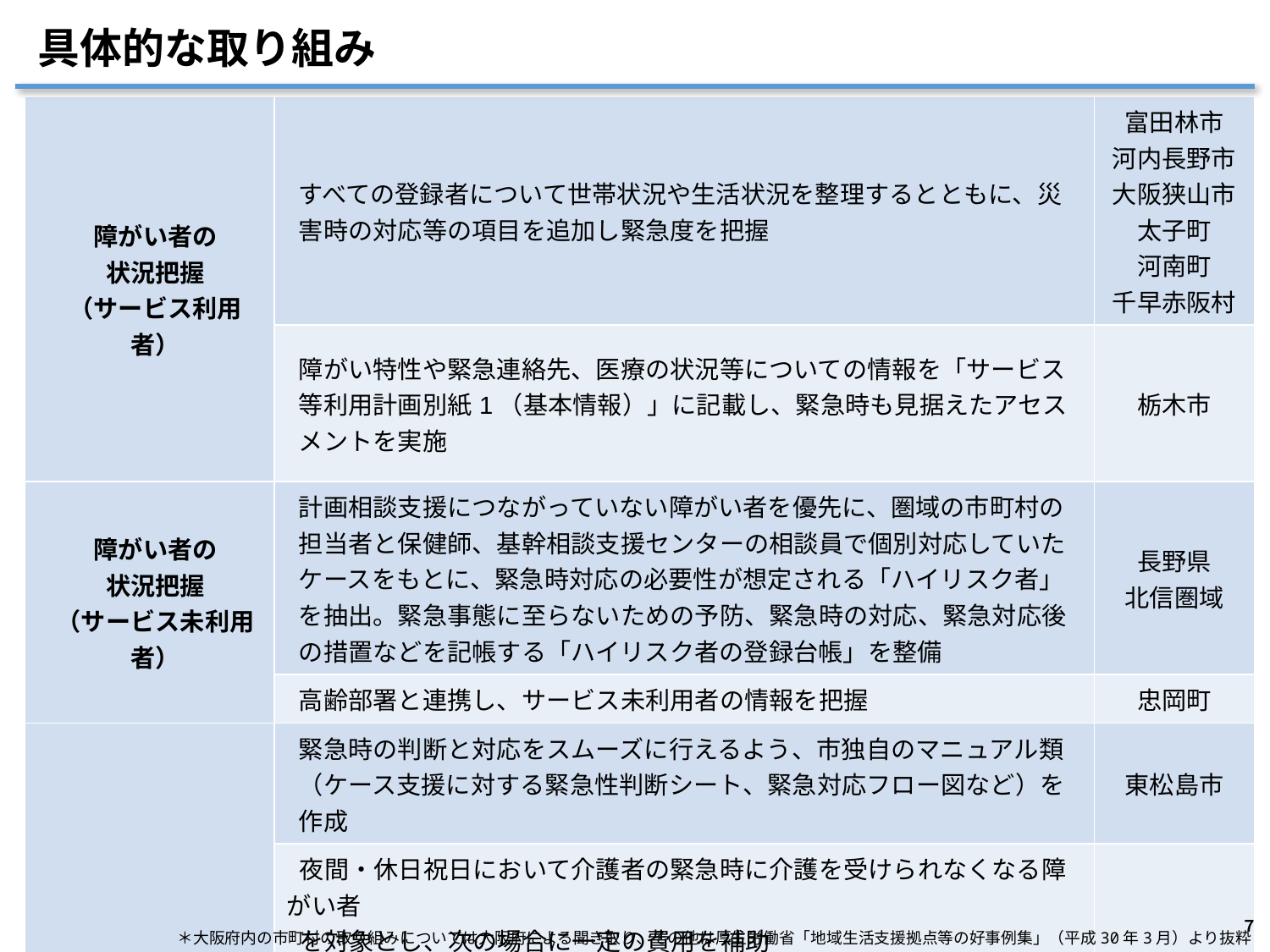

# 具体的な取り組み
| 障がい者の 状況把握 （サービス利用者） | すべての登録者について世帯状況や生活状況を整理するとともに、災害時の対応等の項目を追加し緊急度を把握 | 富田林市 河内長野市 大阪狭山市太子町 河南町 千早赤阪村 |
| --- | --- | --- |
|  | 障がい特性や緊急連絡先、医療の状況等についての情報を「サービス等利用計画別紙1（基本情報）」に記載し、緊急時も見据えたアセスメントを実施 | 栃木市 |
| 障がい者の 状況把握 （サービス未利用者） | 計画相談支援につながっていない障がい者を優先に、圏域の市町村の担当者と保健師、基幹相談支援センターの相談員で個別対応していたケースをもとに、緊急時対応の必要性が想定される「ハイリスク者」を抽出。緊急事態に至らないための予防、緊急時の対応、緊急対応後の措置などを記帳する「ハイリスク者の登録台帳」を整備 | 長野県 北信圏域 |
|  | 高齢部署と連携し、サービス未利用者の情報を把握 | 忠岡町 |
| 緊急対応の 事前準備 | 緊急時の判断と対応をスムーズに行えるよう、市独自のマニュアル類（ケース支援に対する緊急性判断シート、緊急対応フロー図など）を作成 | 東松島市 |
|  | 夜間・休日祝日において介護者の緊急時に介護を受けられなくなる障がい者 を対象とし、次の場合に一定の費用を補助 　①短期入所事業所が受け入れに係るコーディネートをした場合 ②普段から利用している日中活動系サービス事業所の職員が必要に応じて　　 　 　 駆けつけた場合 | 堺市 |
|  | サービス等利用計画に安心生活支援プラン（夜間・休日を想定した対応プラン）を追加。緊急対応プランを通常の利用計画と別々に作成するのではなく、1つの利用計画として考え、利用計画の用紙に枠を追加　※必要者のみを対象 | 厚木市 |
７
＊大阪府内の市町村の取り組みについては大阪府による聞き取り、その他は厚生労働省「地域生活支援拠点等の好事例集」（平成30年3月）より抜粋